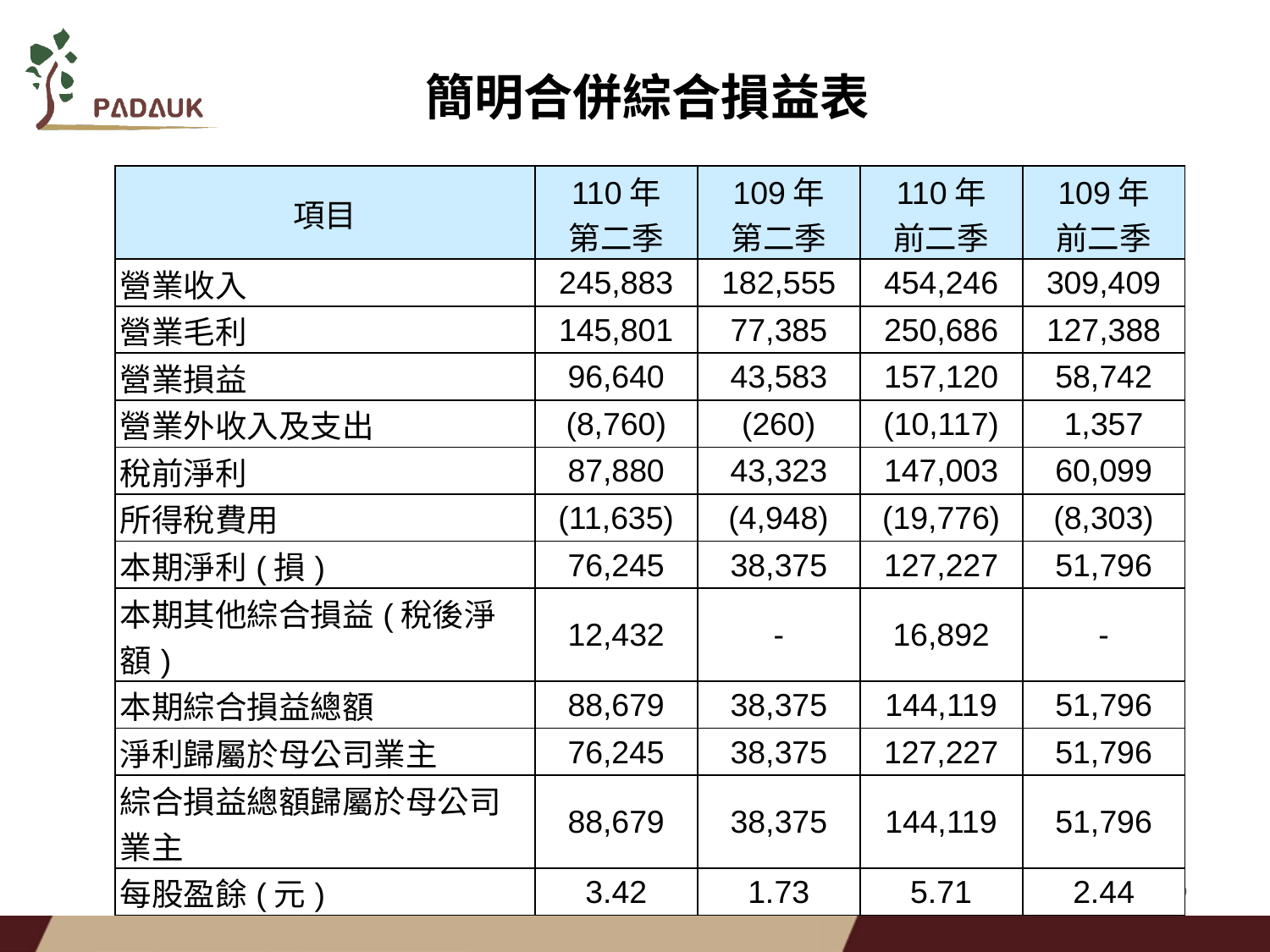

簡明合併綜合損益表
| 項目 | 110年 第二季 | 109年 第二季 | 110年 前二季 | 109年 前二季 |
| --- | --- | --- | --- | --- |
| 營業收入 | 245,883 | 182,555 | 454,246 | 309,409 |
| 營業毛利 | 145,801 | 77,385 | 250,686 | 127,388 |
| 營業損益 | 96,640 | 43,583 | 157,120 | 58,742 |
| 營業外收入及支出 | (8,760) | (260) | (10,117) | 1,357 |
| 稅前淨利 | 87,880 | 43,323 | 147,003 | 60,099 |
| 所得稅費用 | (11,635) | (4,948) | (19,776) | (8,303) |
| 本期淨利(損) | 76,245 | 38,375 | 127,227 | 51,796 |
| 本期其他綜合損益(稅後淨額) | 12,432 | - | 16,892 | - |
| 本期綜合損益總額 | 88,679 | 38,375 | 144,119 | 51,796 |
| 淨利歸屬於母公司業主 | 76,245 | 38,375 | 127,227 | 51,796 |
| 綜合損益總額歸屬於母公司業主 | 88,679 | 38,375 | 144,119 | 51,796 |
| 每股盈餘(元) | 3.42 | 1.73 | 5.71 | 2.44 |
9